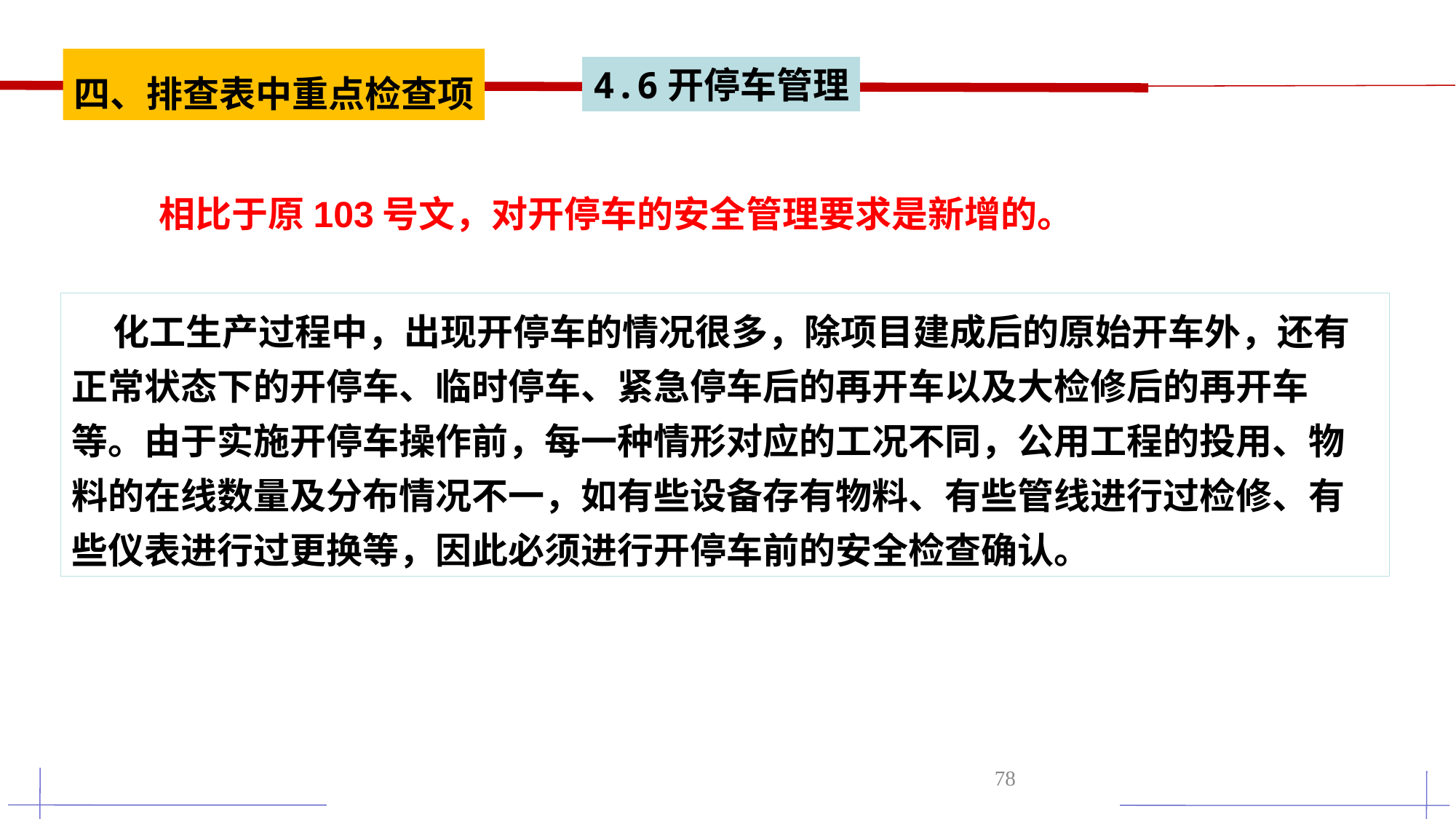

四、排查表中重点检查项
4.6开停车管理
相比于原103号文，对开停车的安全管理要求是新增的。
    化工生产过程中，出现开停车的情况很多，除项目建成后的原始开车外，还有正常状态下的开停车、临时停车、紧急停车后的再开车以及大检修后的再开车等。由于实施开停车操作前，每一种情形对应的工况不同，公用工程的投用、物料的在线数量及分布情况不一，如有些设备存有物料、有些管线进行过检修、有些仪表进行过更换等，因此必须进行开停车前的安全检查确认。
78